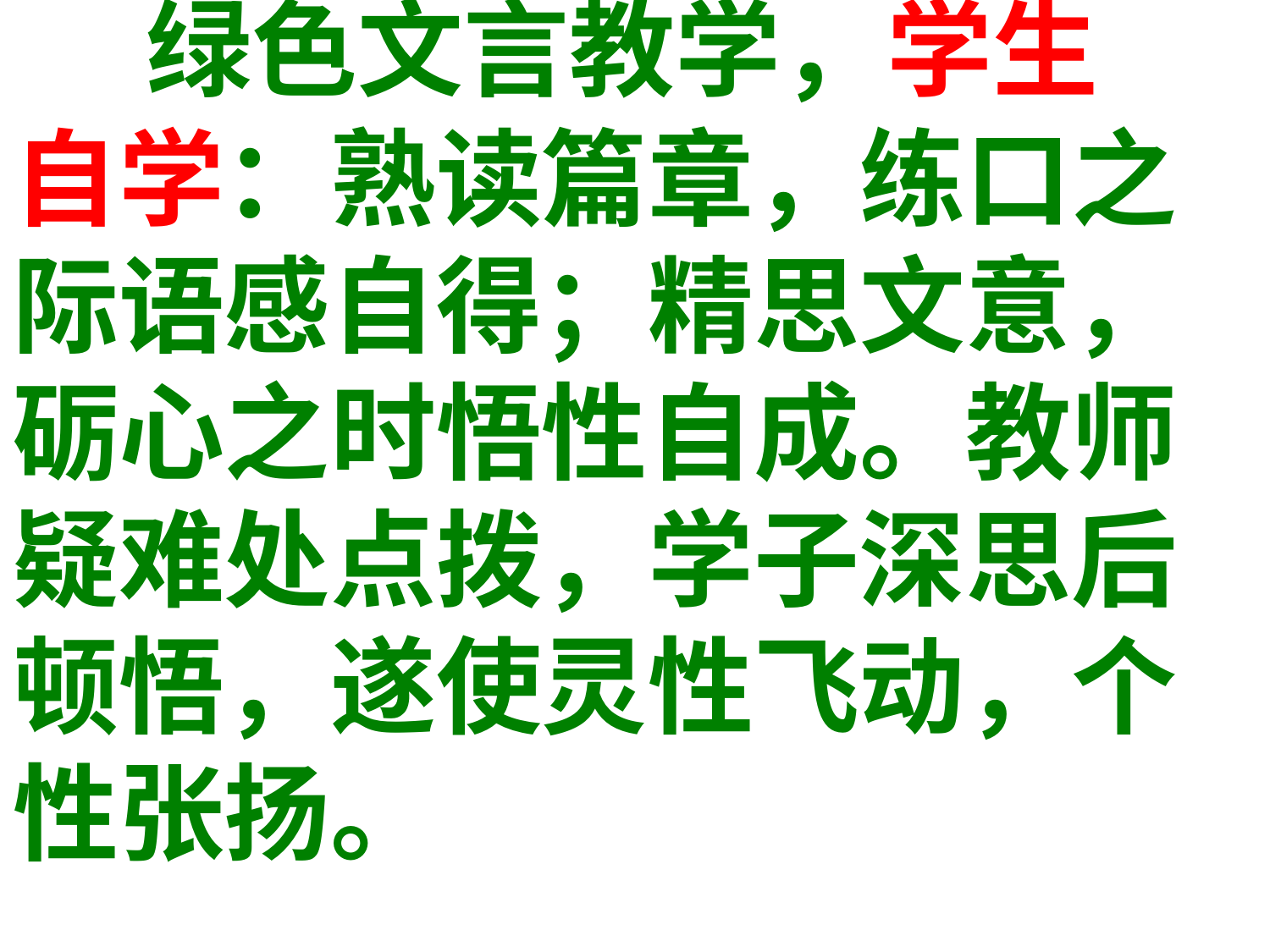

绿色文言教学，学生
自学：熟读篇章，练口之
际语感自得；精思文意，
砺心之时悟性自成。教师
疑难处点拨，学子深思后
顿悟，遂使灵性飞动，个
性张扬。